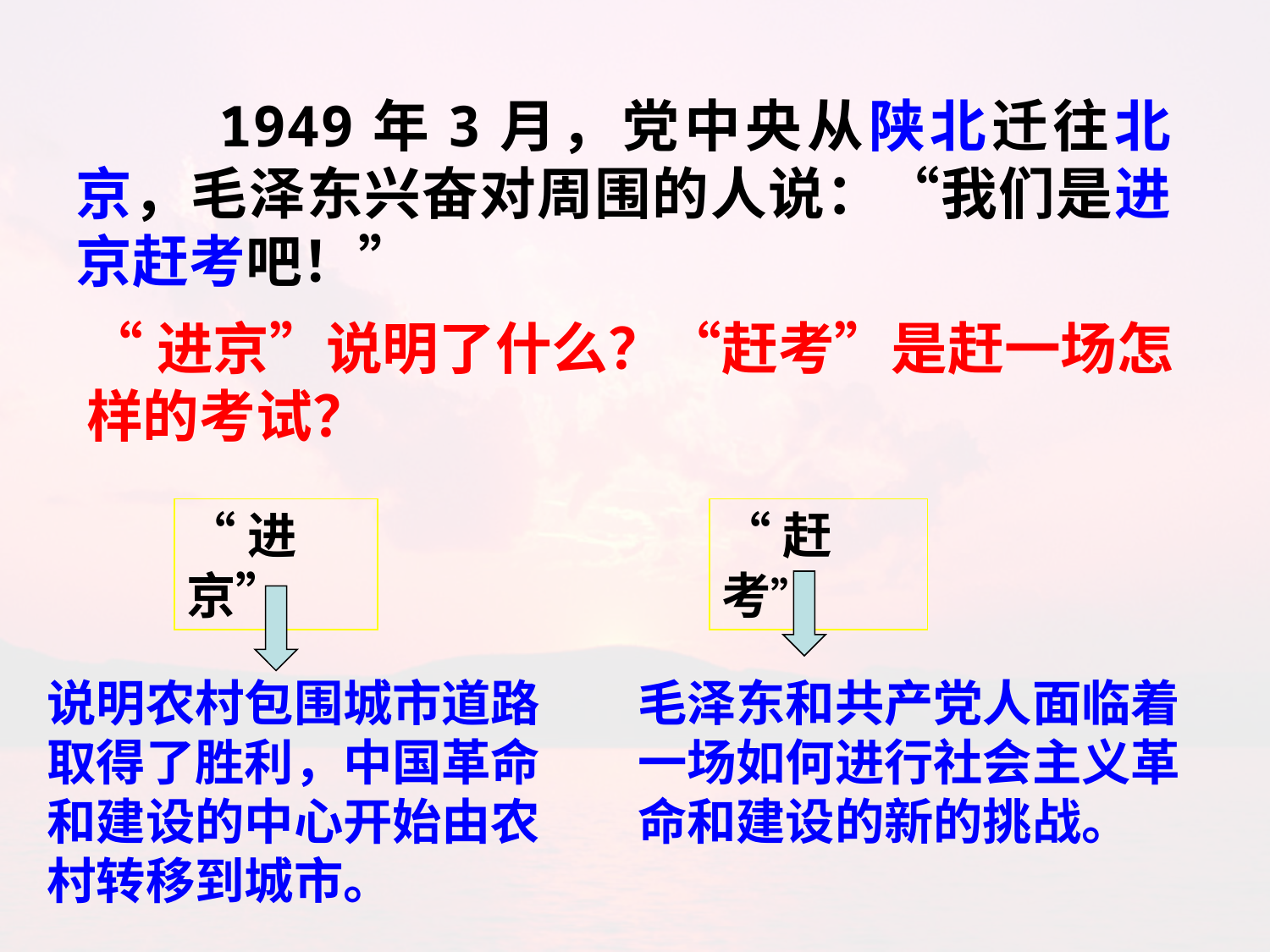

1949年3月，党中央从陕北迁往北京，毛泽东兴奋对周围的人说：“我们是进京赶考吧！”
“进京”说明了什么？“赶考”是赶一场怎样的考试？
“进京”
“赶考”

说明农村包围城市道路取得了胜利，中国革命和建设的中心开始由农村转移到城市。
毛泽东和共产党人面临着一场如何进行社会主义革命和建设的新的挑战。